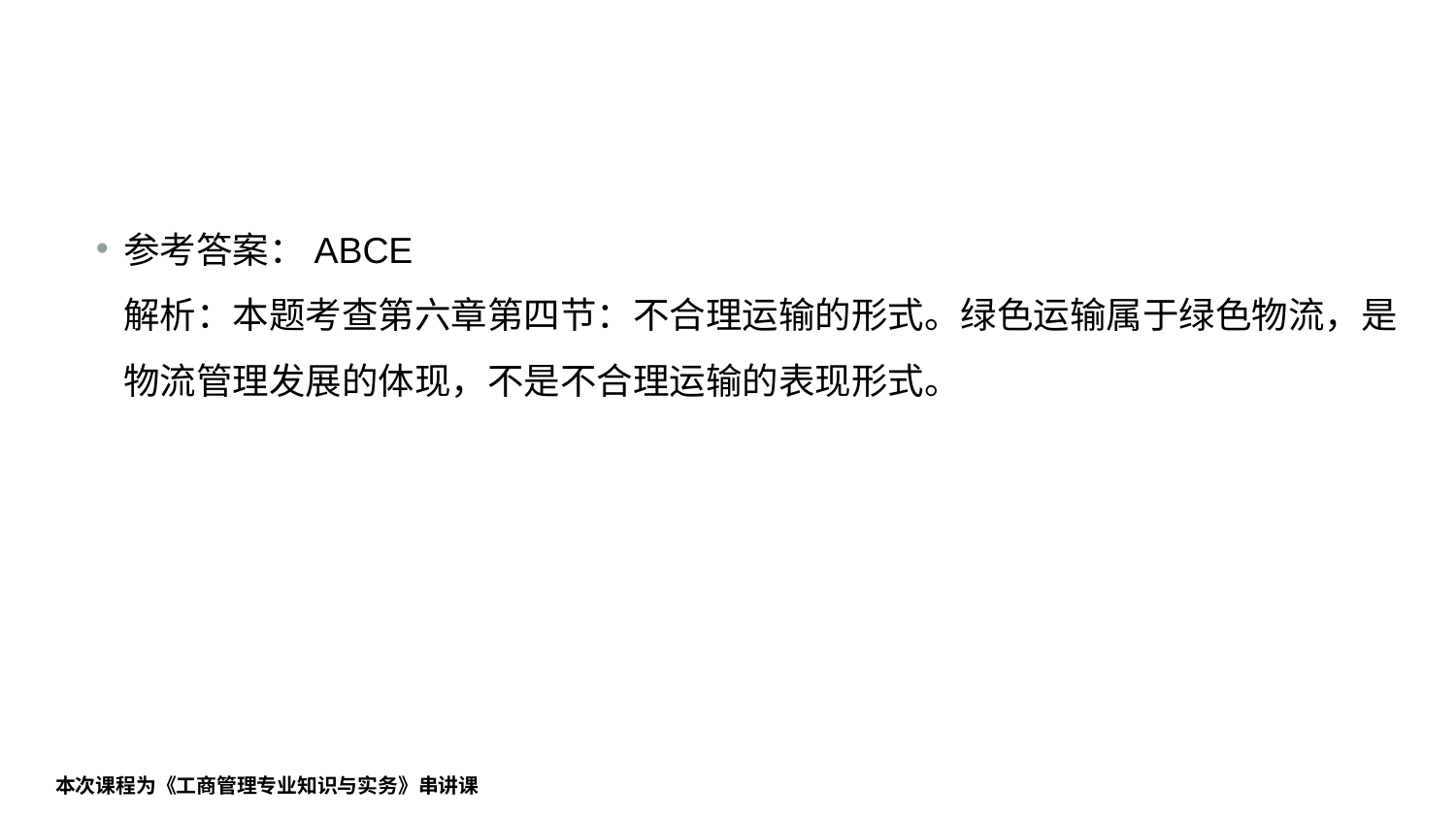

#

参考答案：ABCE
解析：本题考查第六章第四节：不合理运输的形式。绿色运输属于绿色物流，是物流管理发展的体现，不是不合理运输的表现形式。